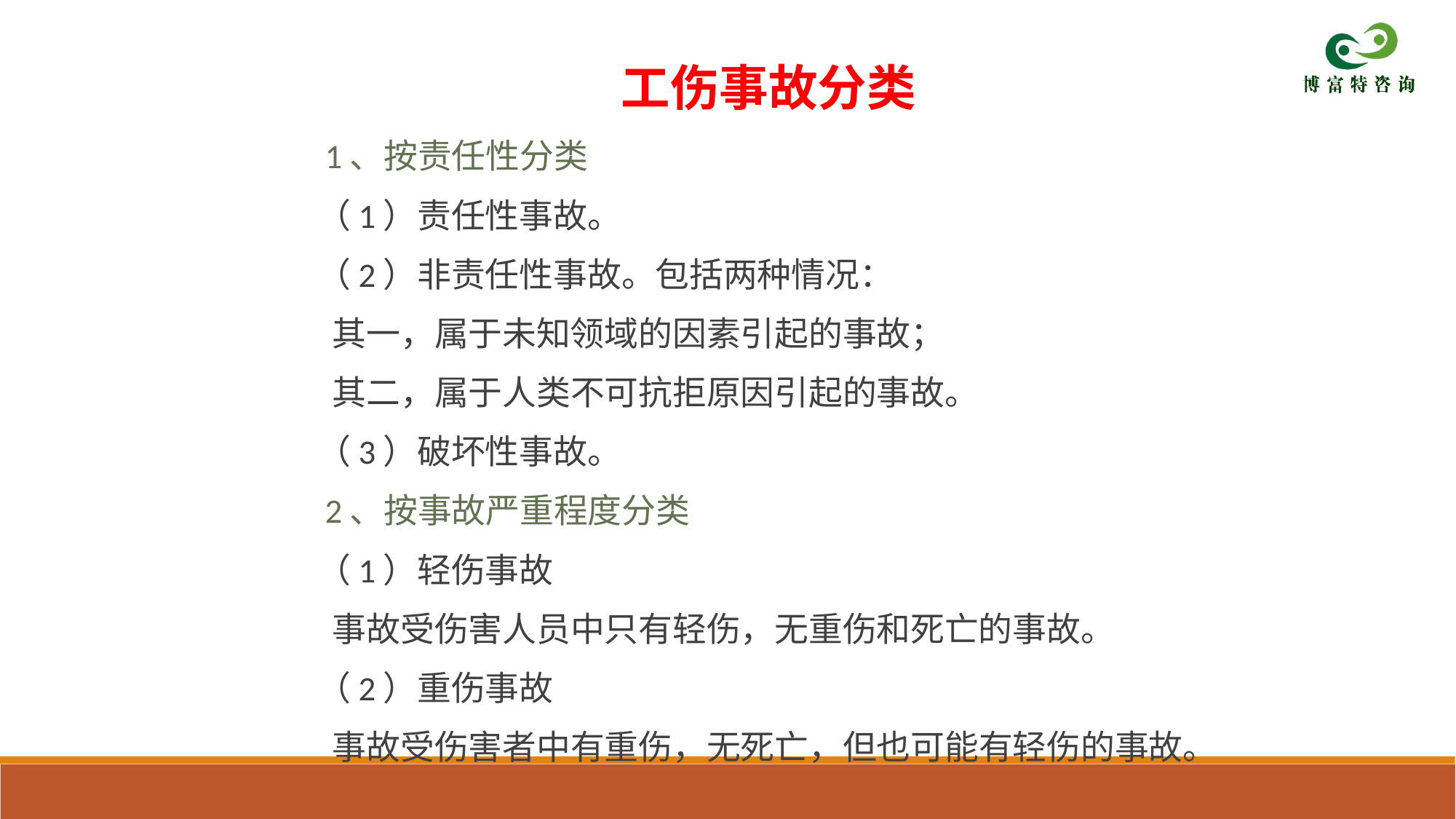

工伤事故分类
        1、按责任性分类
      （1）责任性事故。
      （2）非责任性事故。包括两种情况：
        其一，属于未知领域的因素引起的事故；
        其二，属于人类不可抗拒原因引起的事故。
      （3）破坏性事故。
        2、按事故严重程度分类
      （1）轻伤事故
        事故受伤害人员中只有轻伤，无重伤和死亡的事故。
      （2）重伤事故
        事故受伤害者中有重伤，无死亡，但也可能有轻伤的事故。